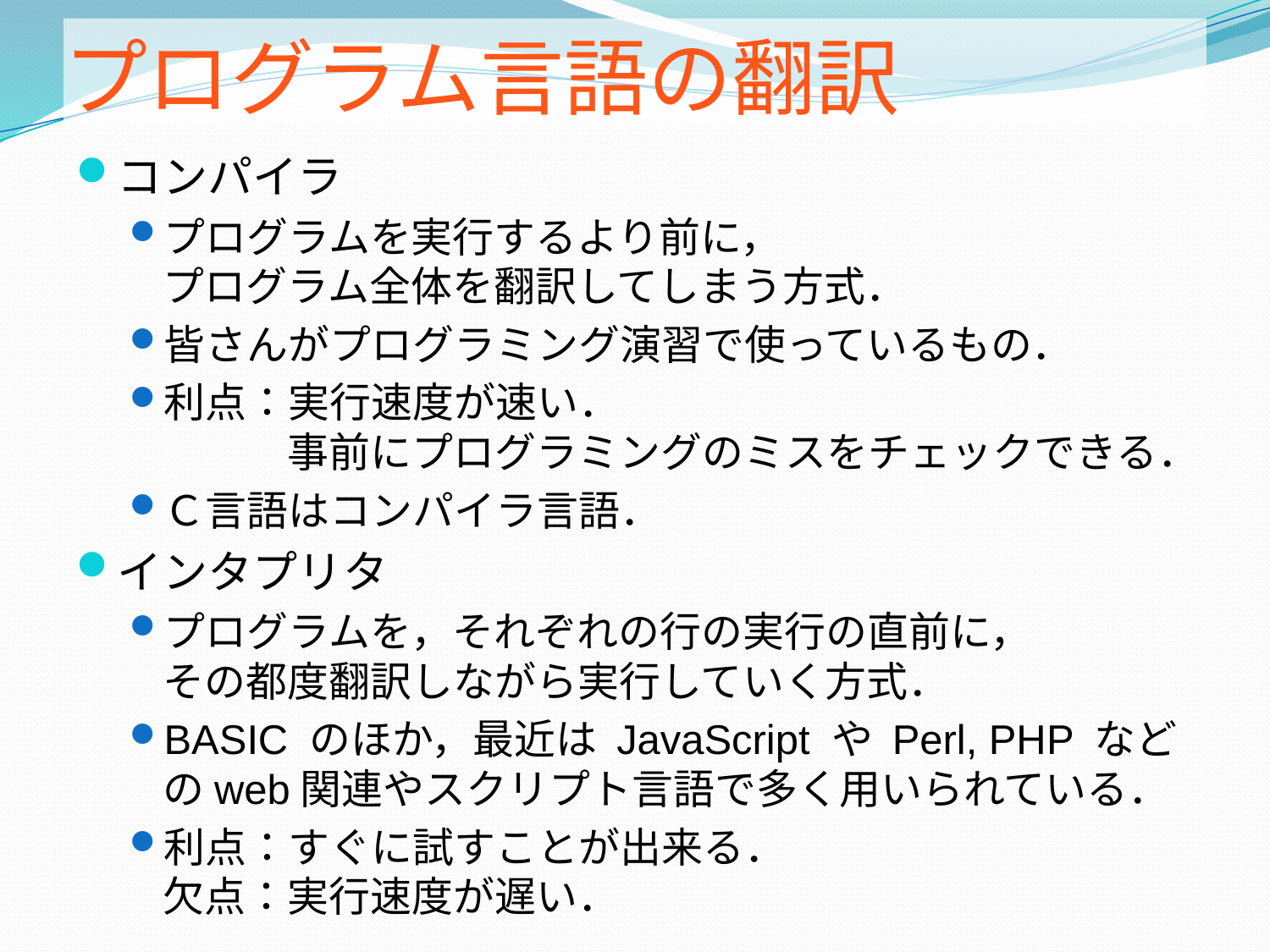

# プログラム言語の翻訳
コンパイラ
プログラムを実行するより前に，
プログラム全体を翻訳してしまう方式．
皆さんがプログラミング演習で使っているもの．
利点：実行速度が速い．
　　　事前にプログラミングのミスをチェックできる．
Ｃ言語はコンパイラ言語．
インタプリタ
プログラムを，それぞれの行の実行の直前に，
その都度翻訳しながら実行していく方式．
BASIC のほか，最近は JavaScript や Perl, PHP などのweb関連やスクリプト言語で多く用いられている．
利点：すぐに試すことが出来る．
欠点：実行速度が遅い．